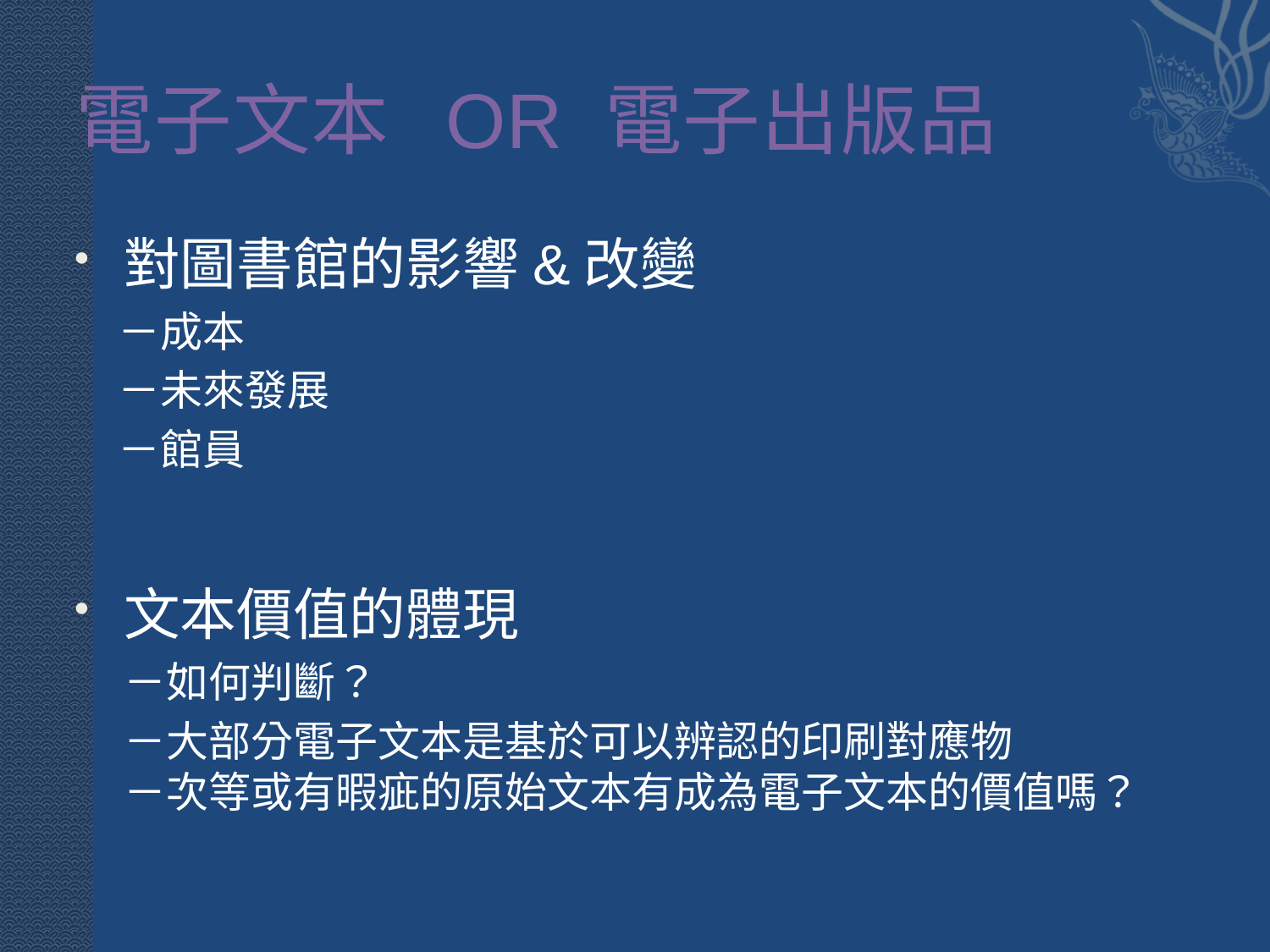

# 電子文本  OR 電子出版品
對圖書館的影響&改變
　－成本
　－未來發展
　－館員

文本價值的體現
	－如何判斷？
	－大部分電子文本是基於可以辨認的印刷對應物
－次等或有暇疵的原始文本有成為電子文本的價值嗎？